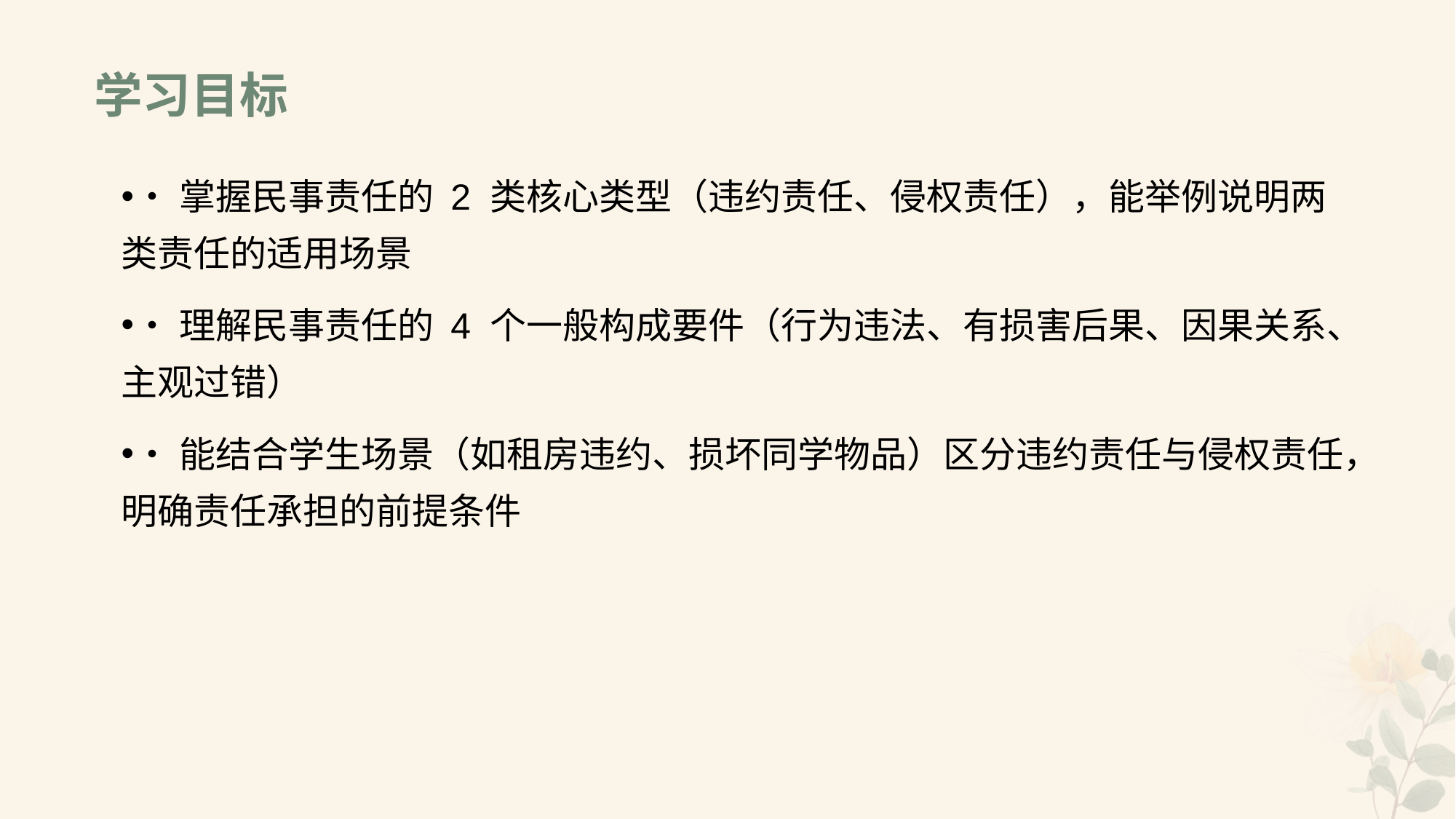

# 学习目标
•掌握民事责任的 2 类核心类型（违约责任、侵权责任），能举例说明两类责任的适用场景
•理解民事责任的 4 个一般构成要件（行为违法、有损害后果、因果关系、主观过错）
•能结合学生场景（如租房违约、损坏同学物品）区分违约责任与侵权责任，明确责任承担的前提条件